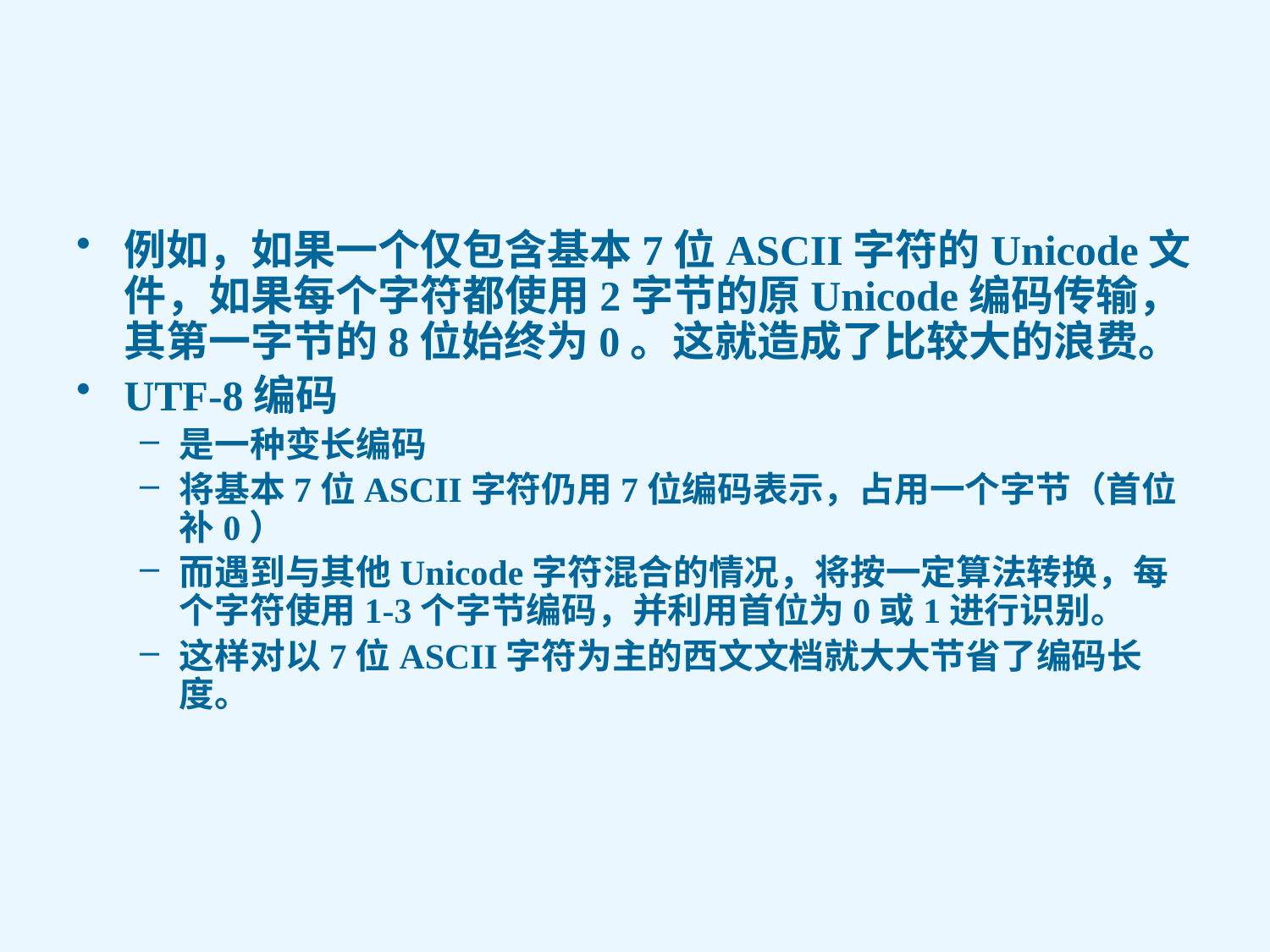

#
例如，如果一个仅包含基本7位ASCII字符的Unicode文件，如果每个字符都使用2字节的原Unicode编码传输，其第一字节的8位始终为0。这就造成了比较大的浪费。
UTF-8编码
是一种变长编码
将基本7位ASCII字符仍用7位编码表示，占用一个字节（首位补0）
而遇到与其他Unicode字符混合的情况，将按一定算法转换，每个字符使用1-3个字节编码，并利用首位为0或1进行识别。
这样对以7位ASCII字符为主的西文文档就大大节省了编码长度。